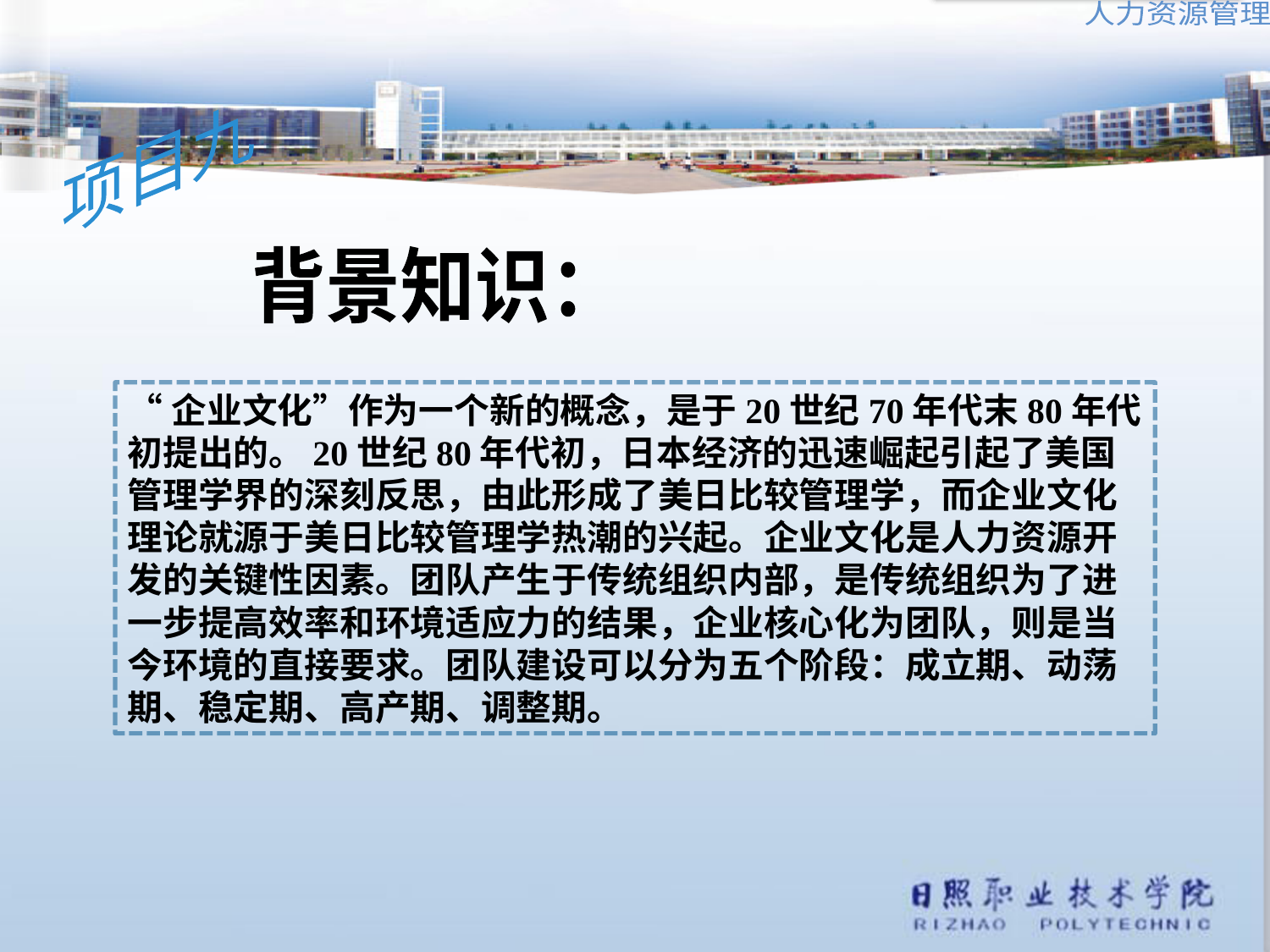

背景知识：
“企业文化”作为一个新的概念，是于20世纪70年代末80年代初提出的。20世纪80年代初，日本经济的迅速崛起引起了美国管理学界的深刻反思，由此形成了美日比较管理学，而企业文化理论就源于美日比较管理学热潮的兴起。企业文化是人力资源开发的关键性因素。团队产生于传统组织内部，是传统组织为了进一步提高效率和环境适应力的结果，企业核心化为团队，则是当今环境的直接要求。团队建设可以分为五个阶段：成立期、动荡期、稳定期、高产期、调整期。